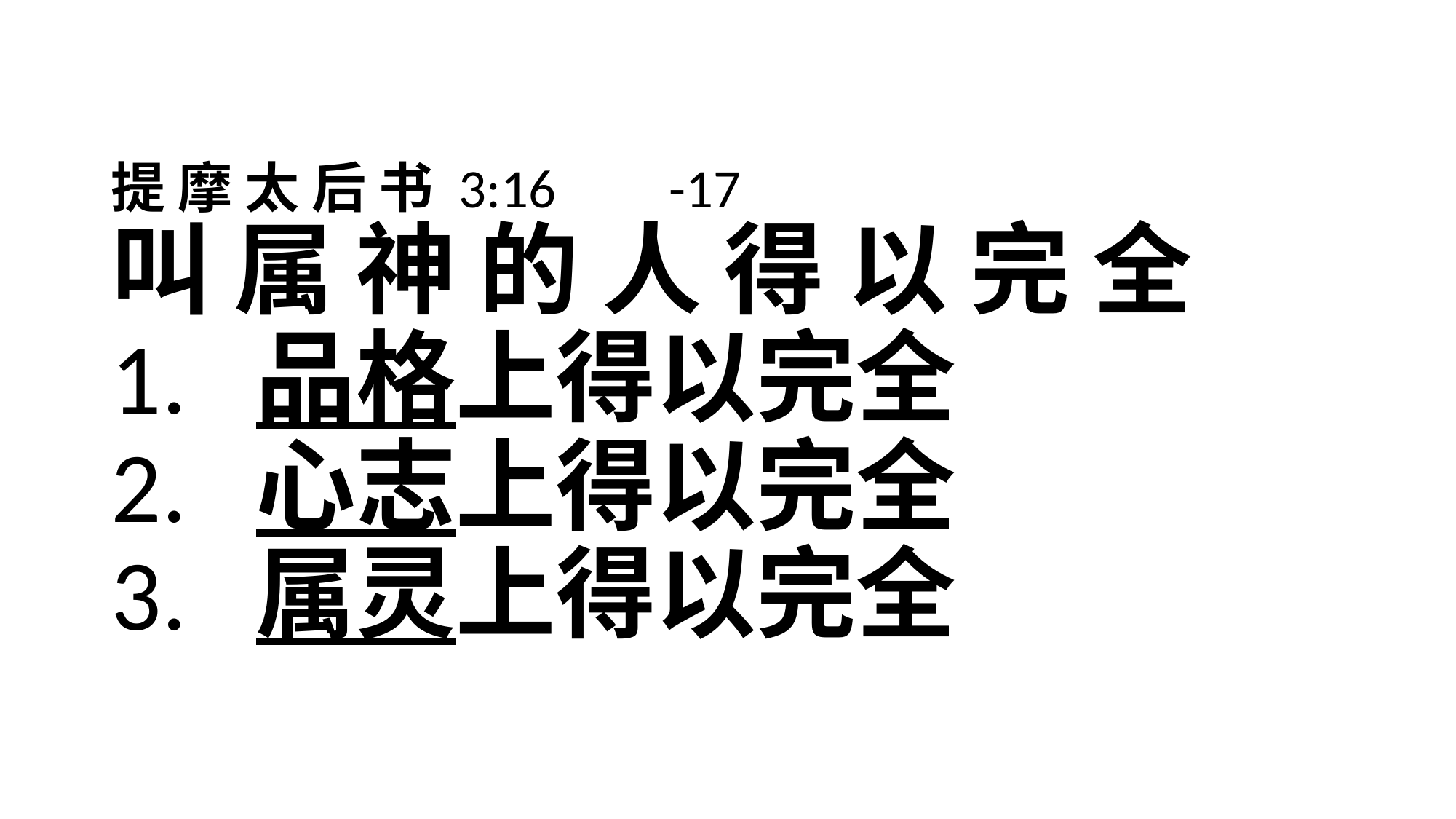

# 提 摩 太 后 书 3:16	 -17 叫 属 神 的 人 得 以 完 全 1.  品格上得以完全 2.  心志上得以完全 3.  属灵上得以完全